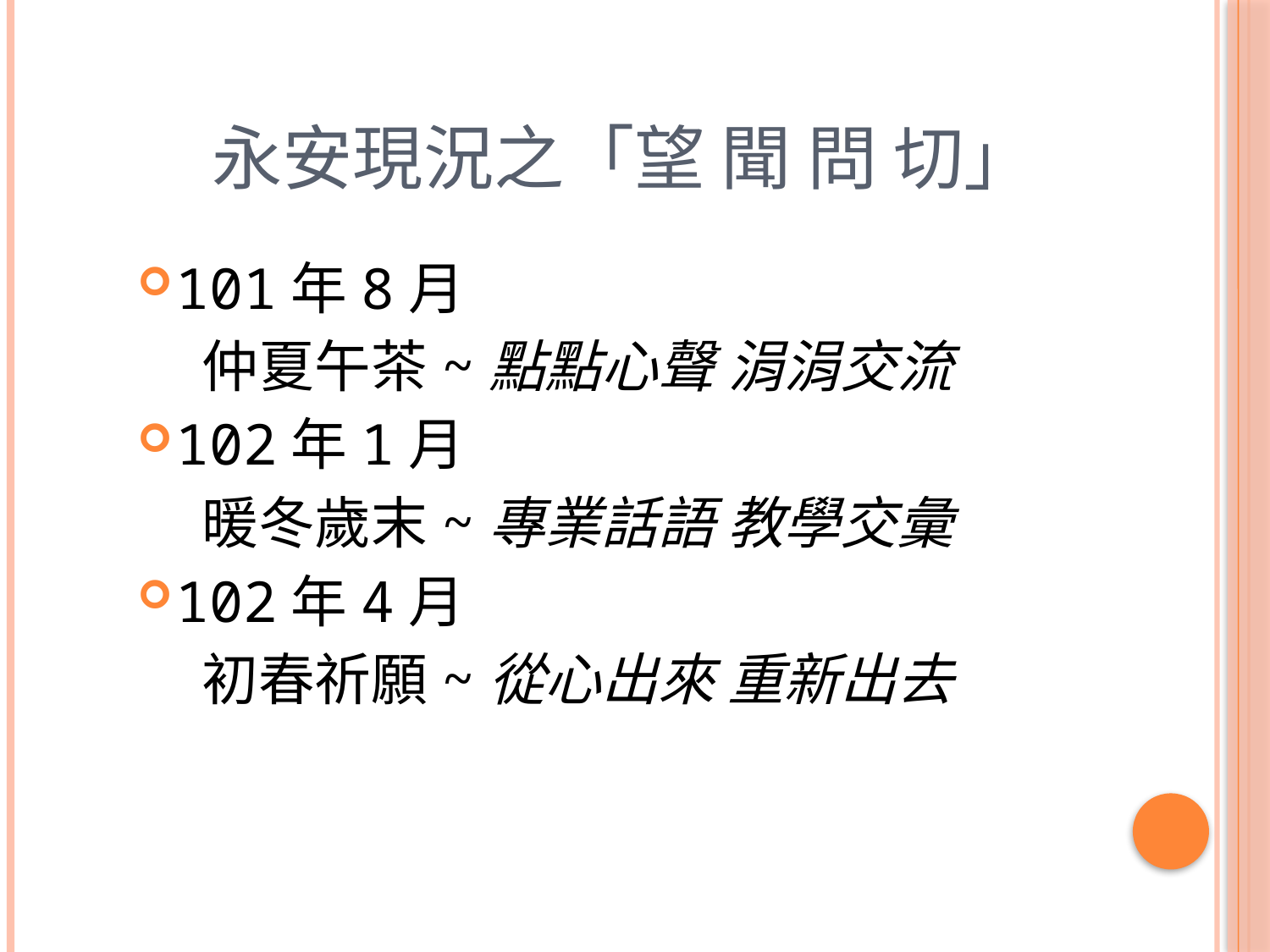

# 永安現況之「望 聞 問 切」
101年8月
    仲夏午茶~點點心聲 涓涓交流
102年1月
    暖冬歲末~專業話語 教學交彙
102年4月
    初春祈願~從心出來 重新出去